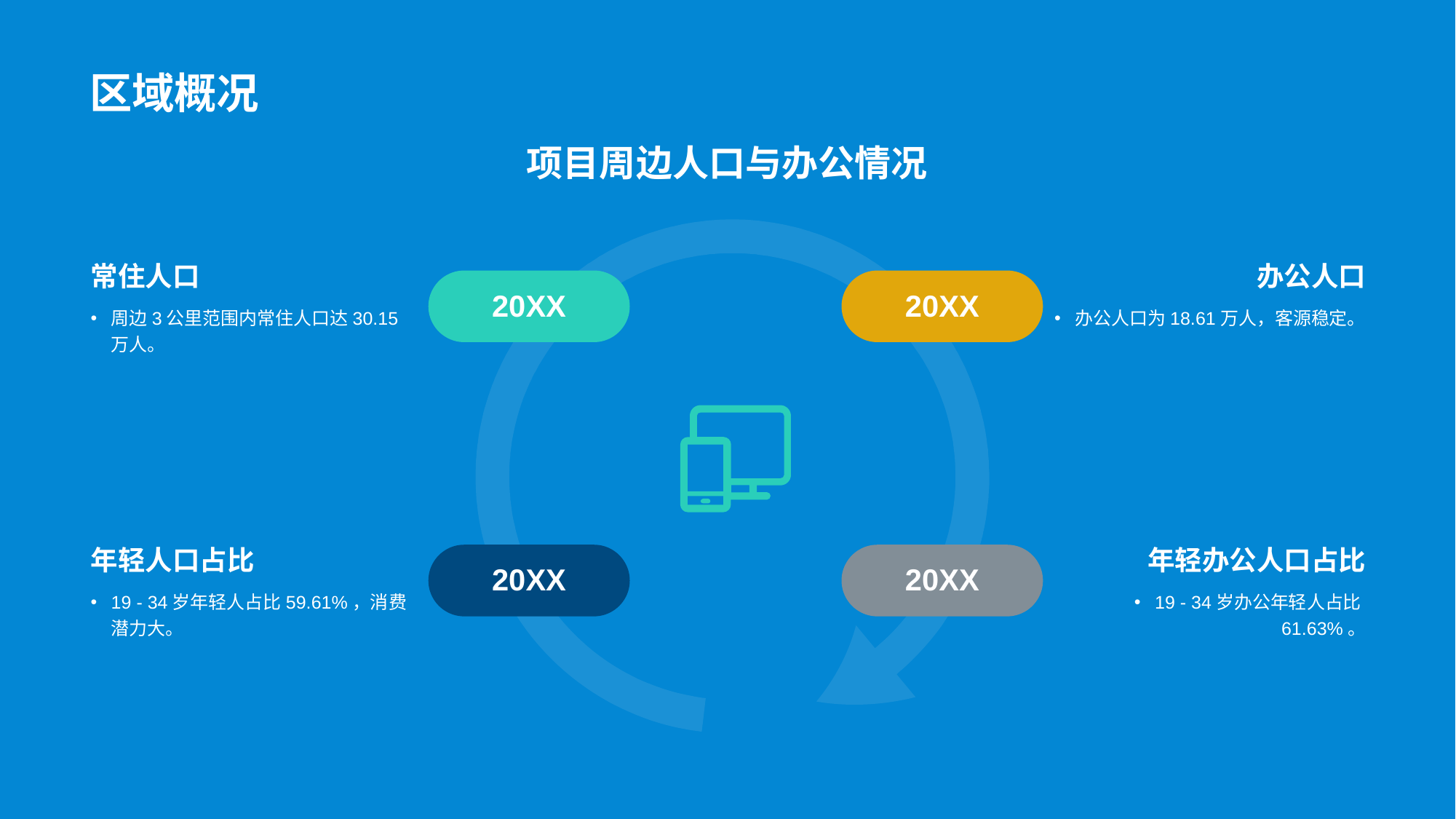

# 区域概况
项目周边人口与办公情况
常住人口
20XX
周边3公里范围内常住人口达30.15万人。
办公人口
20XX
办公人口为18.61万人，客源稳定。

年轻人口占比
20XX
19 - 34岁年轻人占比59.61%，消费潜力大。
年轻办公人口占比
20XX
19 - 34岁办公年轻人占比61.63%。